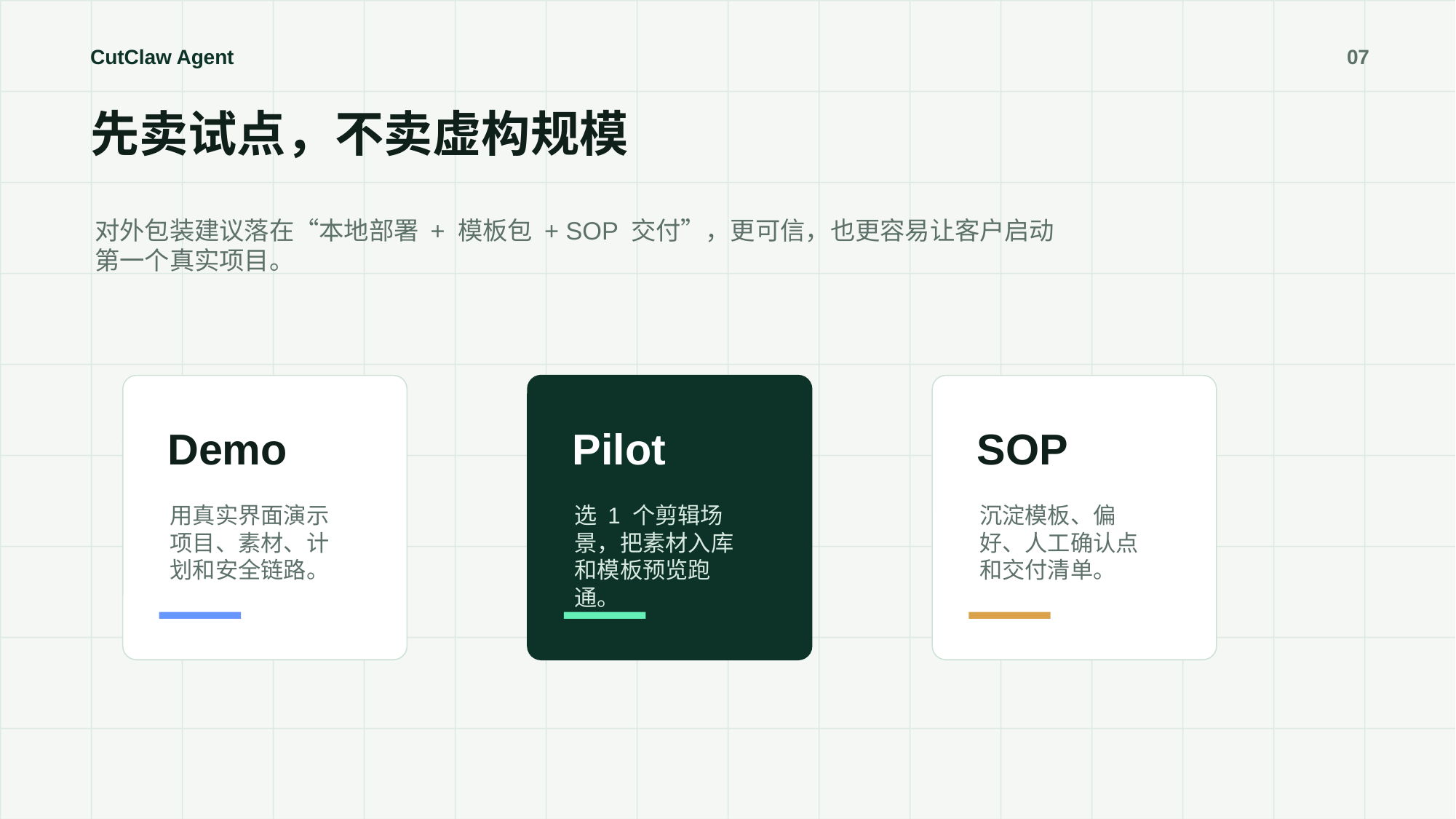

CutClaw Agent
07

先卖试点，不卖虚构规模

对外包装建议落在“本地部署 + 模板包 + SOP 交付”，更可信，也更容易让客户启动第一个真实项目。

Demo
Pilot
SOP

用真实界面演示项目、素材、计划和安全链路。
选 1 个剪辑场景，把素材入库和模板预览跑通。
沉淀模板、偏好、人工确认点和交付清单。